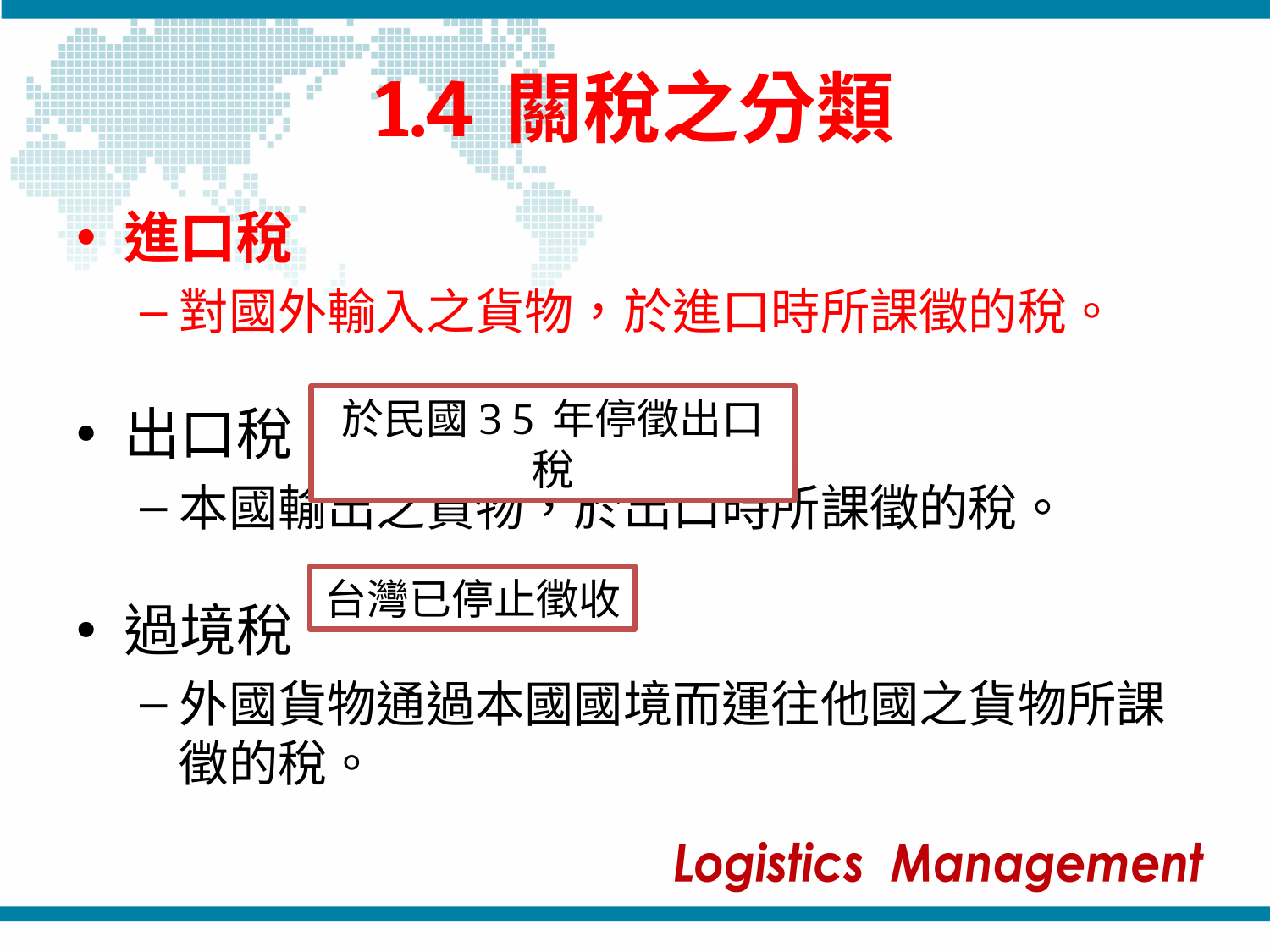

# 1.4 關稅之分類
進口稅
對國外輸入之貨物，於進口時所課徵的稅。

出口稅
本國輸出之貨物，於出口時所課徵的稅。

過境稅
外國貨物通過本國國境而運往他國之貨物所課徵的稅。
於民國3 5 年停徵出口稅
台灣已停止徵收